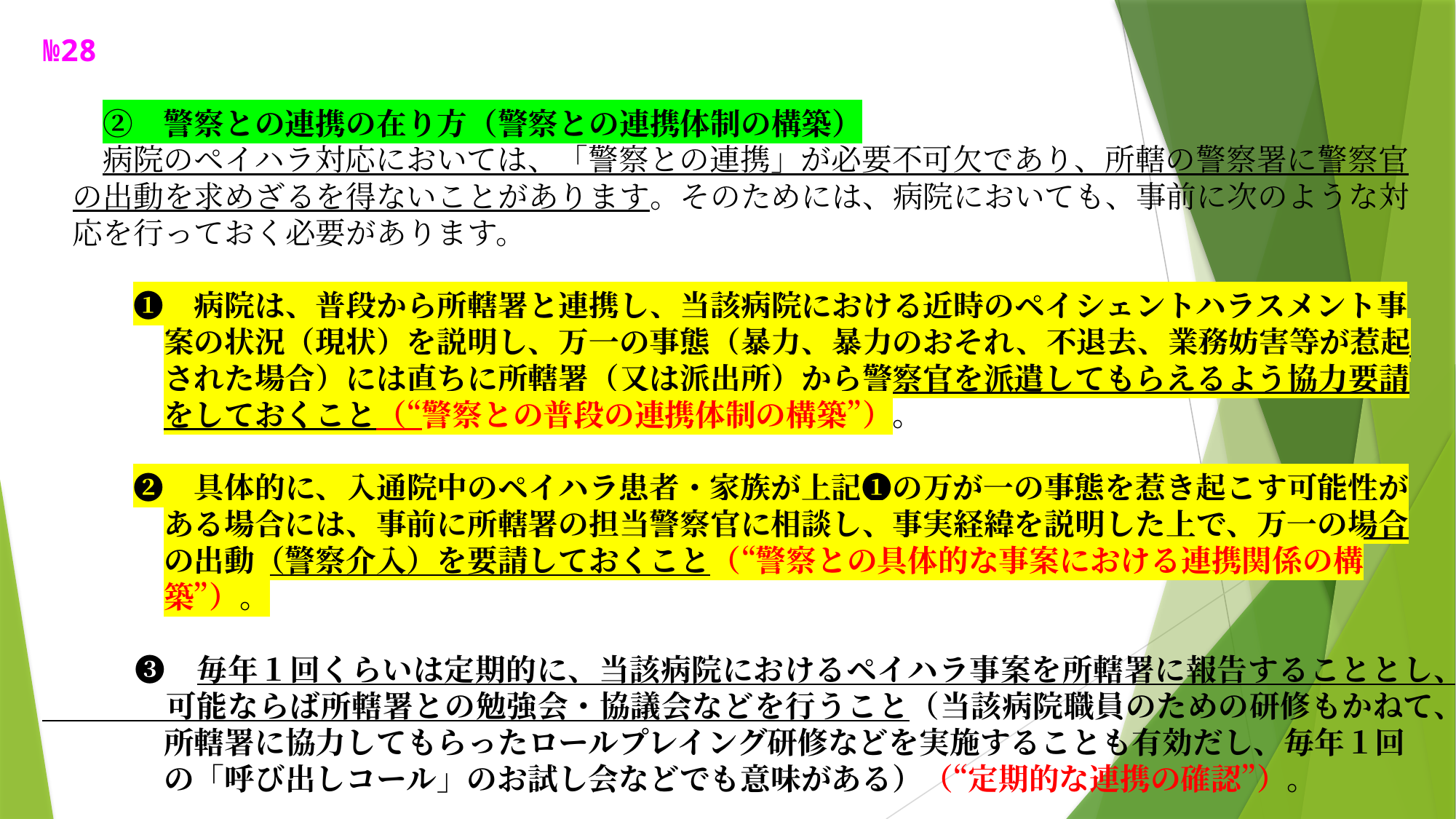

№28

　　②　警察との連携の在り方（警察との連携体制の構築）
　　病院のペイハラ対応においては、「警察との連携」が必要不可欠であり、所轄の警察署に警察官
　の出動を求めざるを得ないことがあります。そのためには、病院においても、事前に次のような対
　応を行っておく必要があります。

　　　❶　病院は、普段から所轄署と連携し、当該病院における近時のペイシェントハラスメント事
　　　　案の状況（現状）を説明し、万一の事態（暴力、暴力のおそれ、不退去、業務妨害等が惹起
　　　　された場合）には直ちに所轄署（又は派出所）から警察官を派遣してもらえるよう協力要請
　　　　をしておくこと（“警察との普段の連携体制の構築”）。

　　　❷　具体的に、入通院中のペイハラ患者・家族が上記❶の万が一の事態を惹き起こす可能性が
　　　　ある場合には、事前に所轄署の担当警察官に相談し、事実経緯を説明した上で、万一の場合
　　　　の出動（警察介入）を要請しておくこと（“警察との具体的な事案における連携関係の構
　　　　築”）。

　　　❸　毎年１回くらいは定期的に、当該病院におけるペイハラ事案を所轄署に報告することとし、
　　　　可能ならば所轄署との勉強会・協議会などを行うこと（当該病院職員のための研修もかねて、
　　　　所轄署に協力してもらったロールプレイング研修などを実施することも有効だし、毎年１回
　　　　の「呼び出しコール」のお試し会などでも意味がある）（“定期的な連携の確認”）。